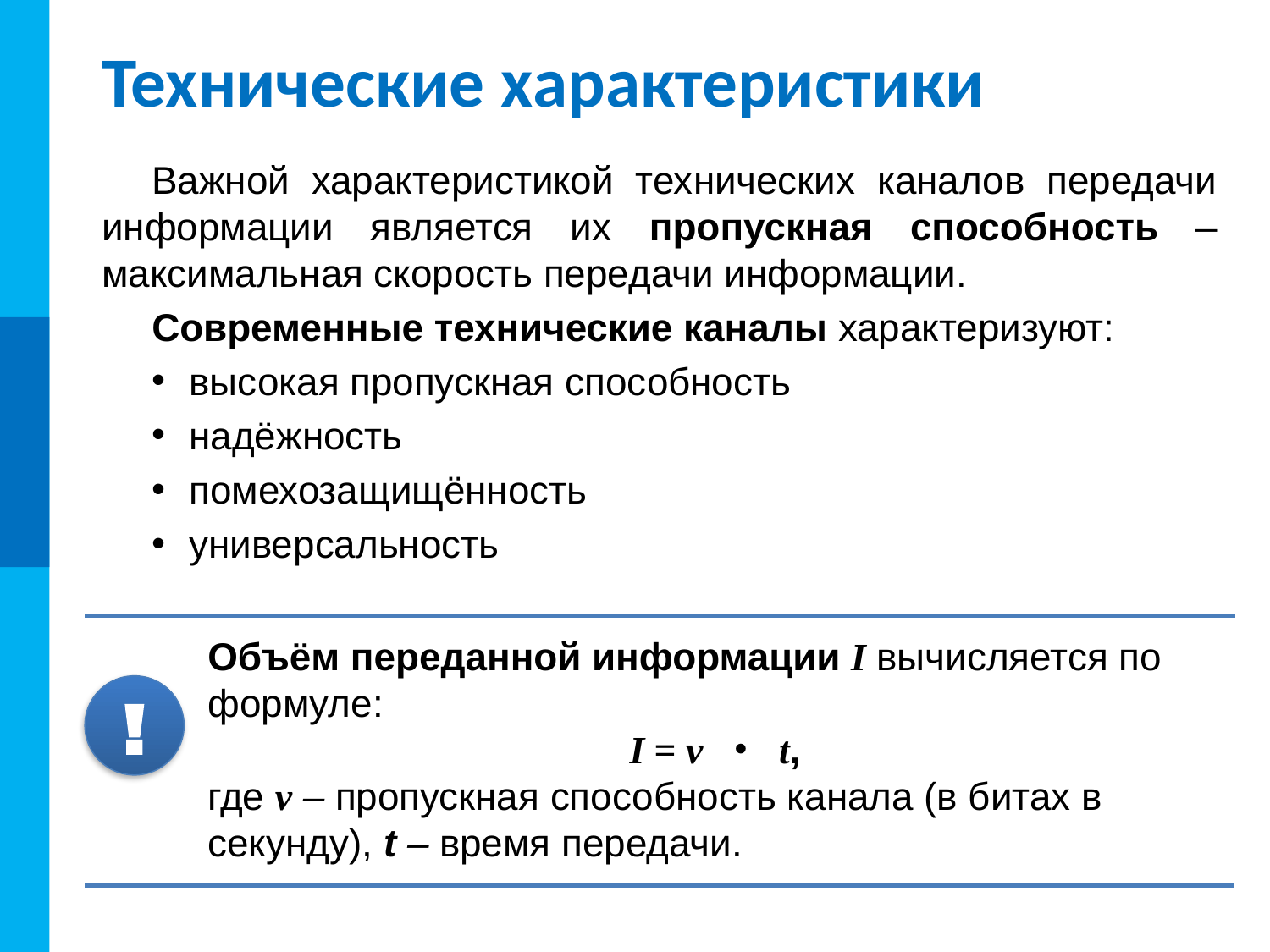

# Технические характеристики
Важной характеристикой технических каналов передачи информации является их пропускная способность – максимальная скорость передачи информации.
Современные технические каналы характеризуют:
высокая пропускная способность
надёжность
помехозащищённость
универсальность
Объём переданной информации I вычисляется по формуле:
I = v ・ t,
где v – пропускная способность канала (в битах в секунду), t – время передачи.
!